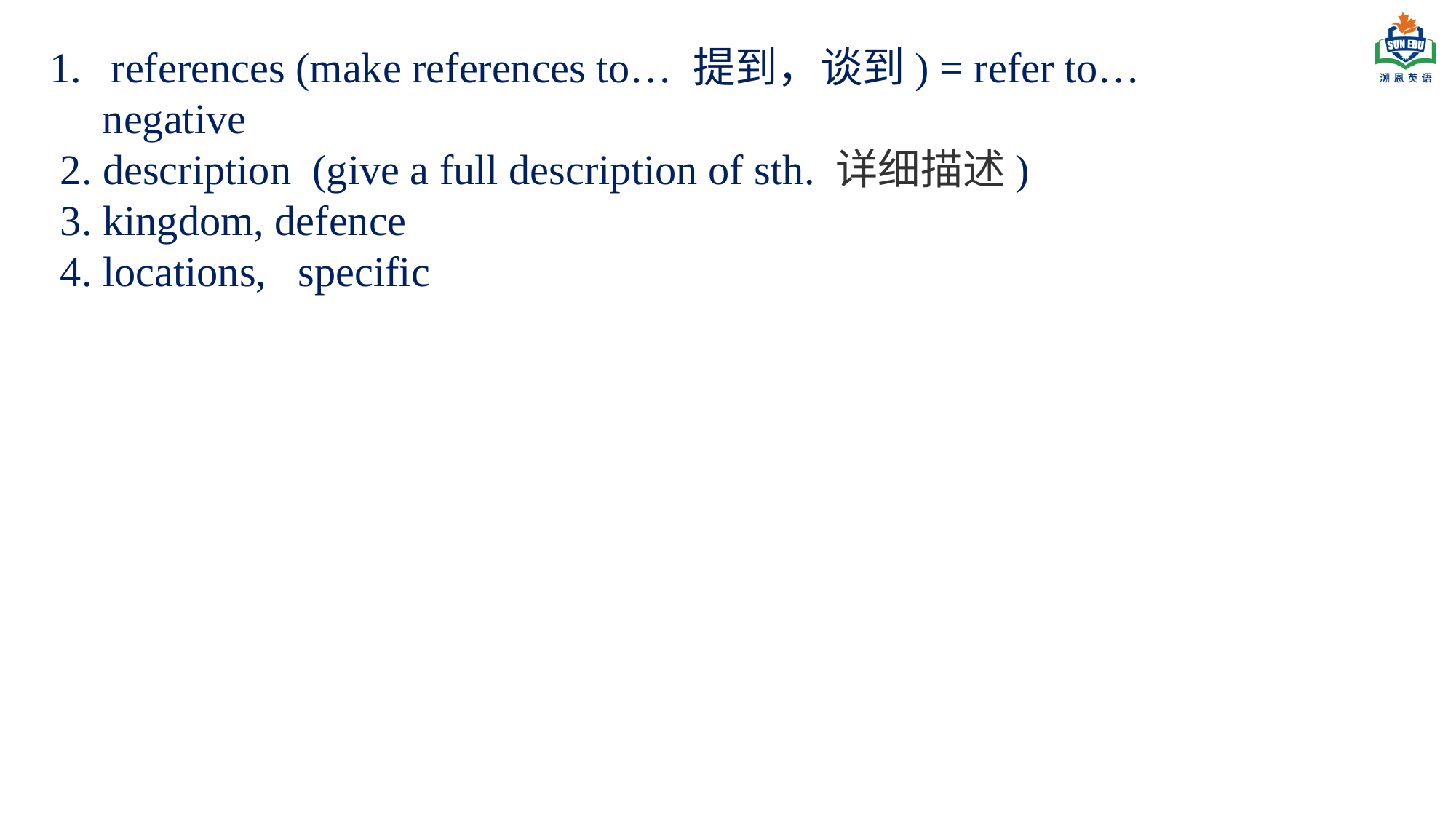

references (make references to… 提到，谈到) = refer to…
     negative
 2. description  (give a full description of sth. 详细描述)
 3. kingdom, defence
 4. locations,   specific